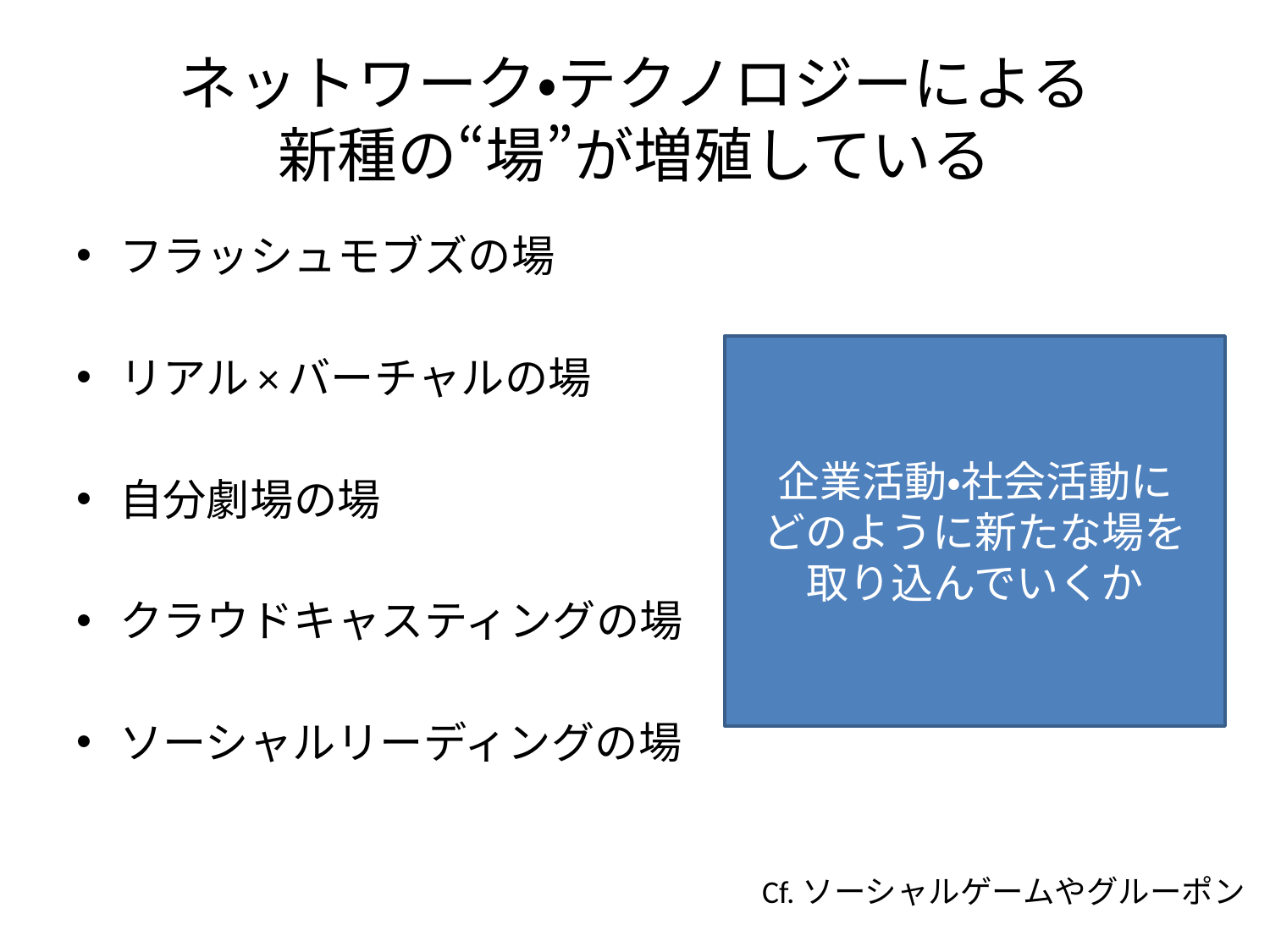

# ネットワーク・テクノロジーによる 新種の“場”が増殖している
フラッシュモブズの場

リアル×バーチャルの場

自分劇場の場

クラウドキャスティングの場

ソーシャルリーディングの場
企業活動・社会活動に
どのように新たな場を
取り込んでいくか
Cf.ソーシャルゲームやグルーポン